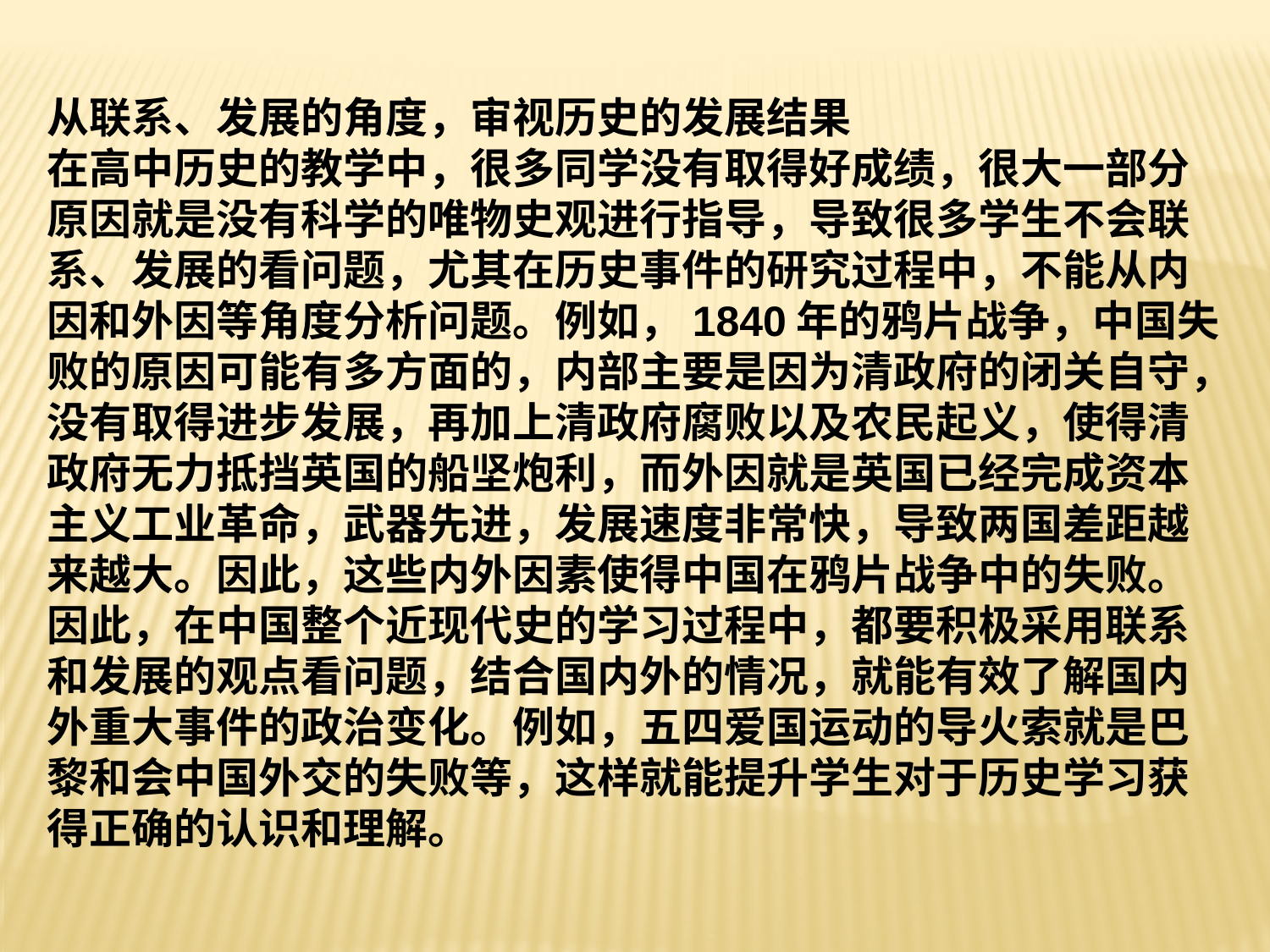

从联系、发展的角度，审视历史的发展结果
在高中历史的教学中，很多同学没有取得好成绩，很大一部分原因就是没有科学的唯物史观进行指导，导致很多学生不会联系、发展的看问题，尤其在历史事件的研究过程中，不能从内因和外因等角度分析问题。例如，1840年的鸦片战争，中国失败的原因可能有多方面的，内部主要是因为清政府的闭关自守，没有取得进步发展，再加上清政府腐败以及农民起义，使得清政府无力抵挡英国的船坚炮利，而外因就是英国已经完成资本主义工业革命，武器先进，发展速度非常快，导致两国差距越来越大。因此，这些内外因素使得中国在鸦片战争中的失败。因此，在中国整个近现代史的学习过程中，都要积极采用联系和发展的观点看问题，结合国内外的情况，就能有效了解国内外重大事件的政治变化。例如，五四爱国运动的导火索就是巴黎和会中国外交的失败等，这样就能提升学生对于历史学习获得正确的认识和理解。